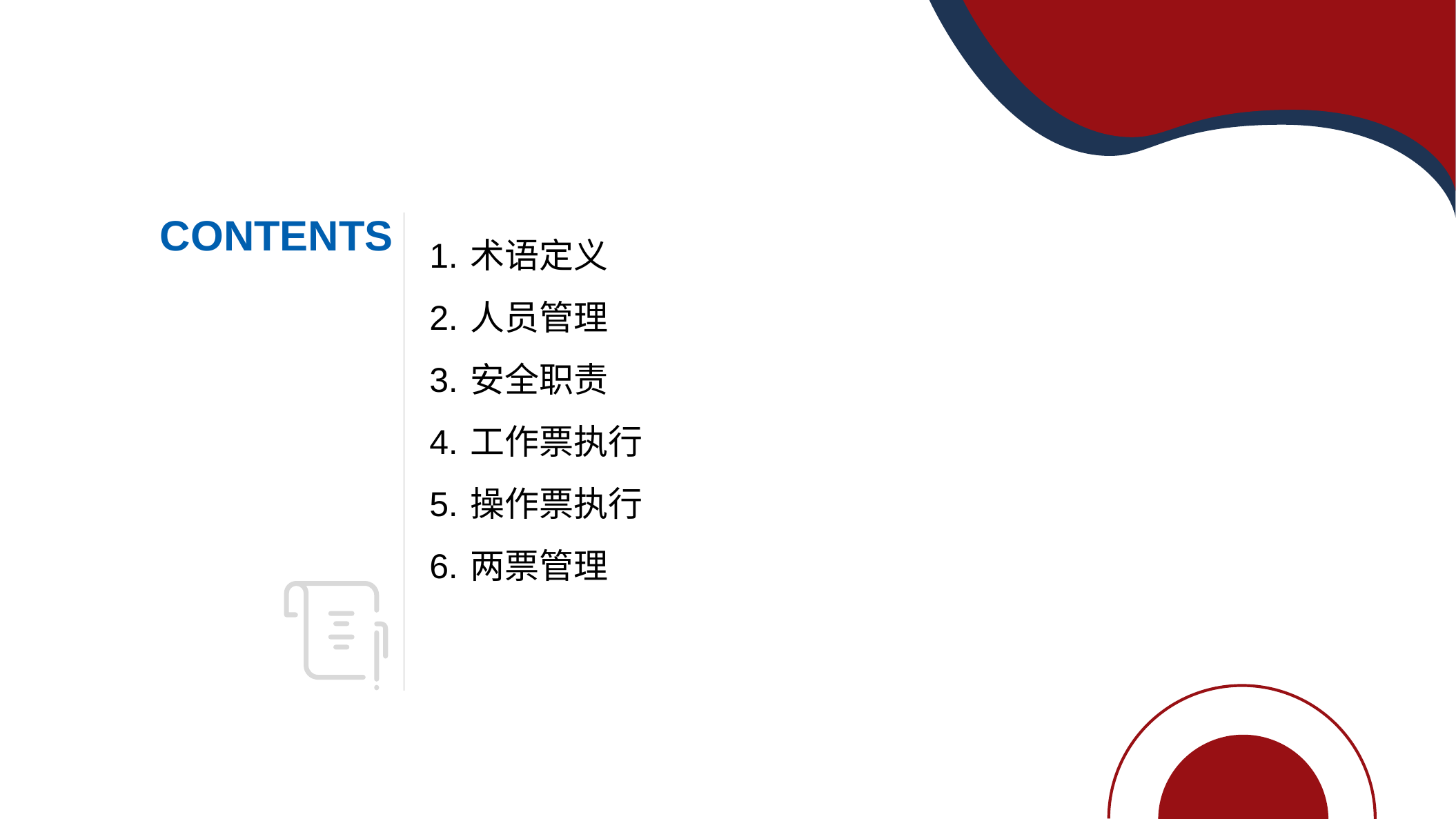

CONTENTS
术语定义
人员管理
安全职责
工作票执行
操作票执行
两票管理